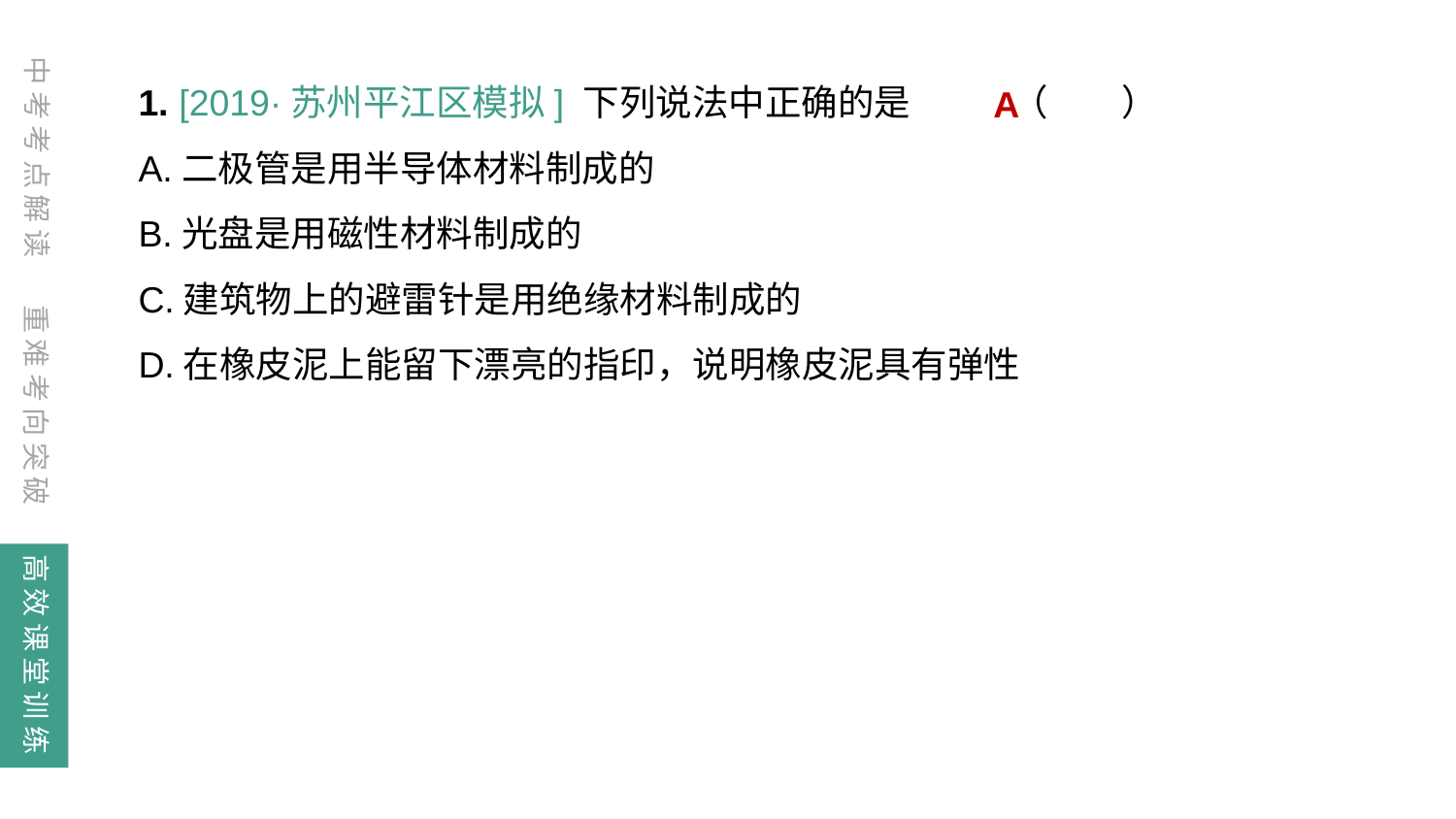

中考考点解读
1. [2019·苏州平江区模拟] 下列说法中正确的是	（　　）
A.二极管是用半导体材料制成的
B.光盘是用磁性材料制成的
C.建筑物上的避雷针是用绝缘材料制成的
D.在橡皮泥上能留下漂亮的指印，说明橡皮泥具有弹性
A
重难考向突破
高效课堂训练